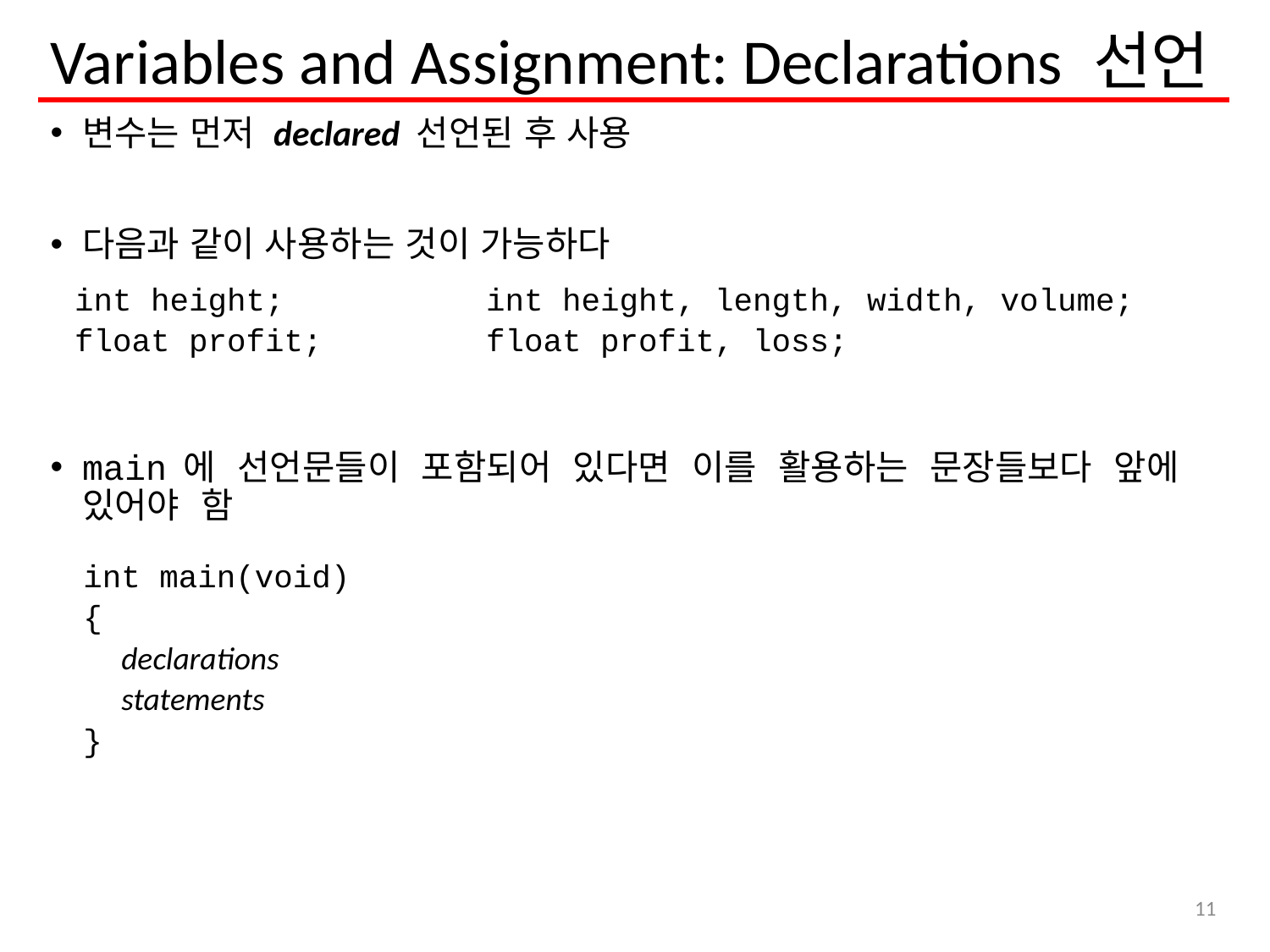

# Variables and Assignment: Declarations 선언
변수는 먼저 declared 선언된 후 사용

다음과 같이 사용하는 것이 가능하다

main 에 선언문들이 포함되어 있다면 이를 활용하는 문장들보다 앞에 있어야 함

int height, length, width, volume;
float profit, loss;
int height;
float profit;
int main(void)
{
  declarations
  statements
}
11